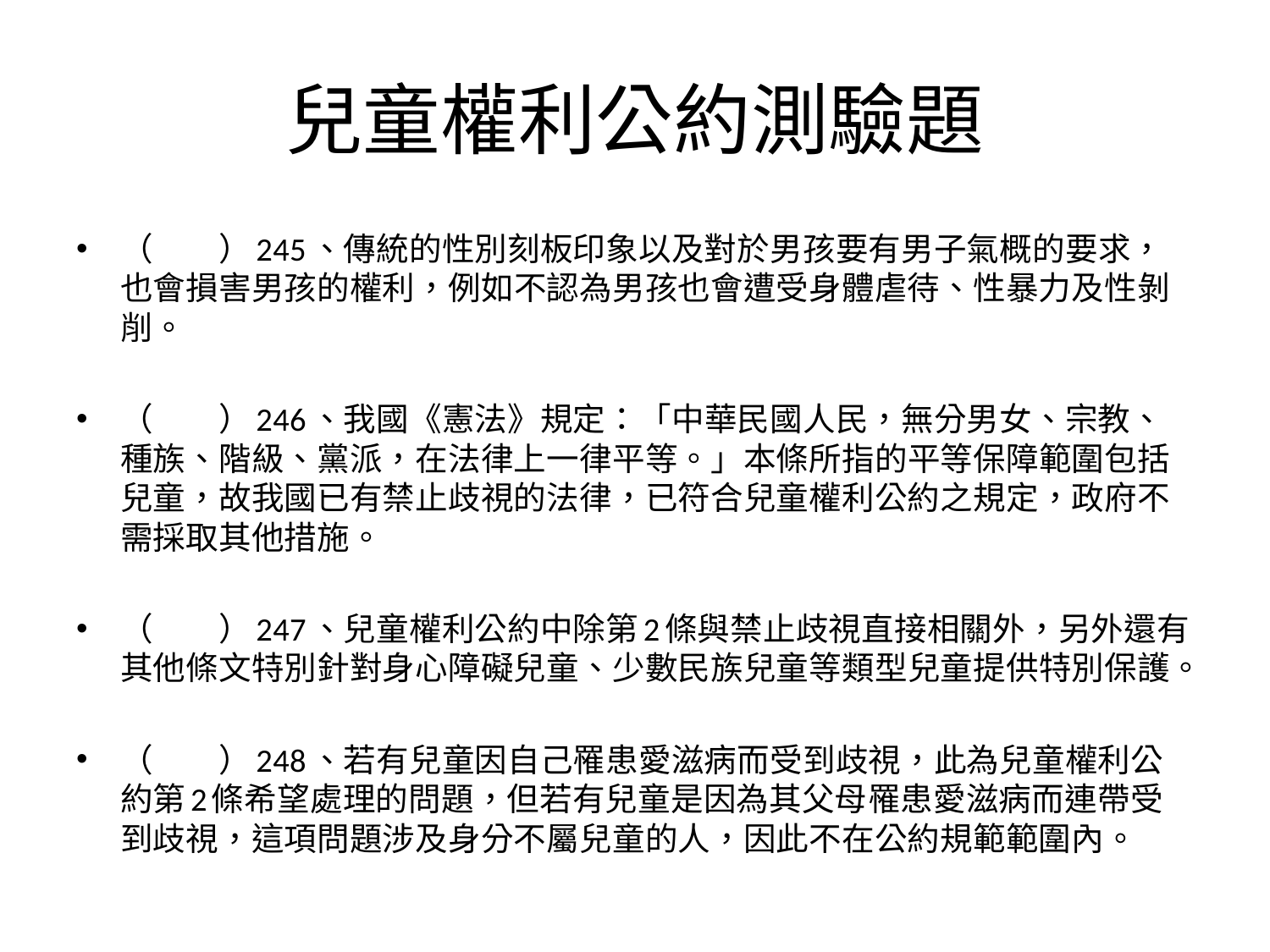

# 兒童權利公約測驗題
（　　）245、傳統的性別刻板印象以及對於男孩要有男子氣概的要求，也會損害男孩的權利，例如不認為男孩也會遭受身體虐待、性暴力及性剝削。

（　　）246、我國《憲法》規定：「中華民國人民，無分男女、宗教、種族、階級、黨派，在法律上一律平等。」本條所指的平等保障範圍包括兒童，故我國已有禁止歧視的法律，已符合兒童權利公約之規定，政府不需採取其他措施。

（　　）247、兒童權利公約中除第2條與禁止歧視直接相關外，另外還有其他條文特別針對身心障礙兒童、少數民族兒童等類型兒童提供特別保護。

（　　）248、若有兒童因自己罹患愛滋病而受到歧視，此為兒童權利公約第2條希望處理的問題，但若有兒童是因為其父母罹患愛滋病而連帶受到歧視，這項問題涉及身分不屬兒童的人，因此不在公約規範範圍內。